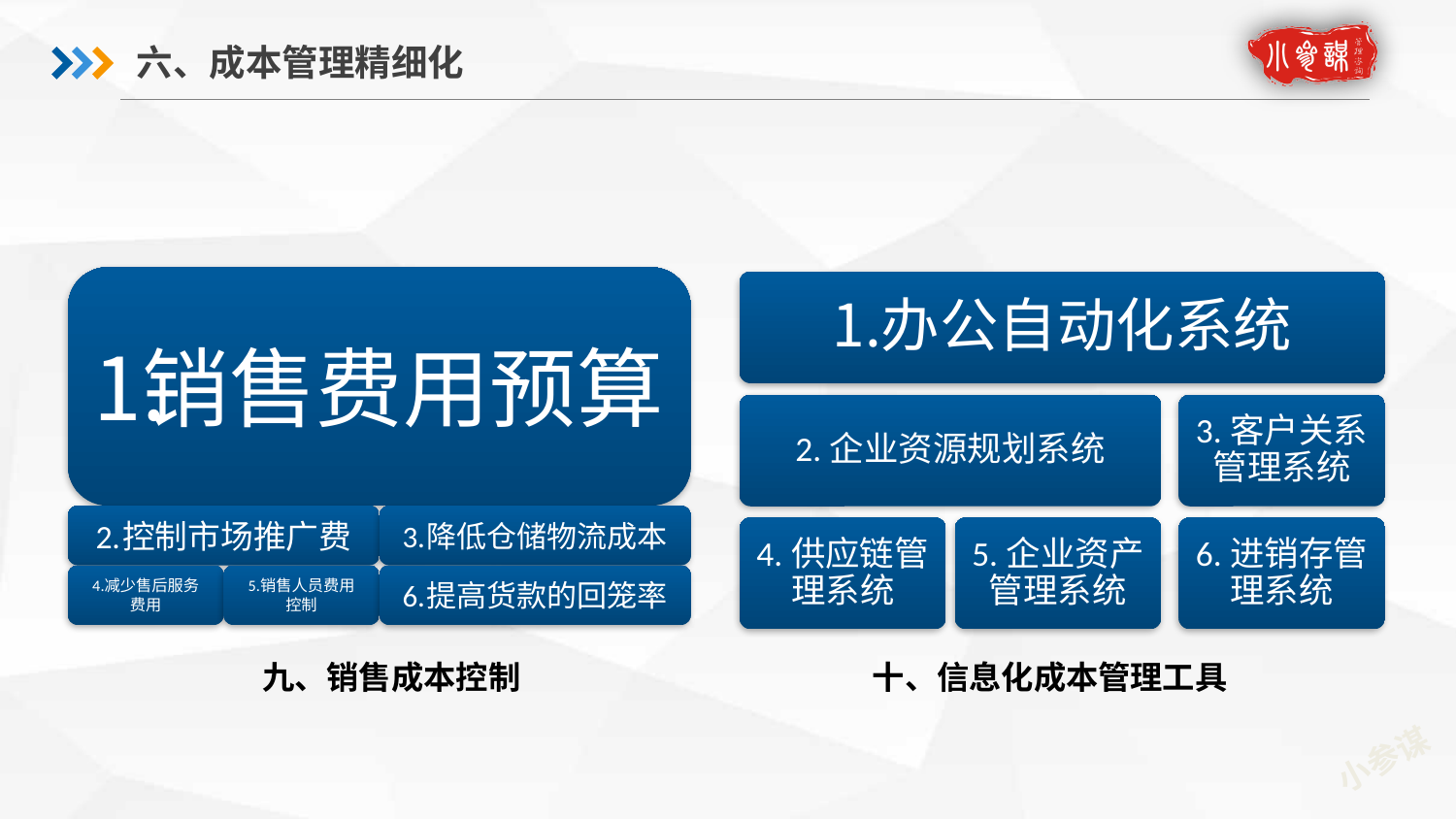

六、成本管理精细化
销售费用预算
2.控制市场推广费
4.减少售后服务费用
5.销售人员费用控制
3.降低仓储物流成本
6.提高货款的回笼率
办公自动化系统
2.企业资源规划系统
4.供应链管理系统
5.企业资产管理系统
3.客户关系管理系统
6.进销存管理系统
九、销售成本控制
十、信息化成本管理工具